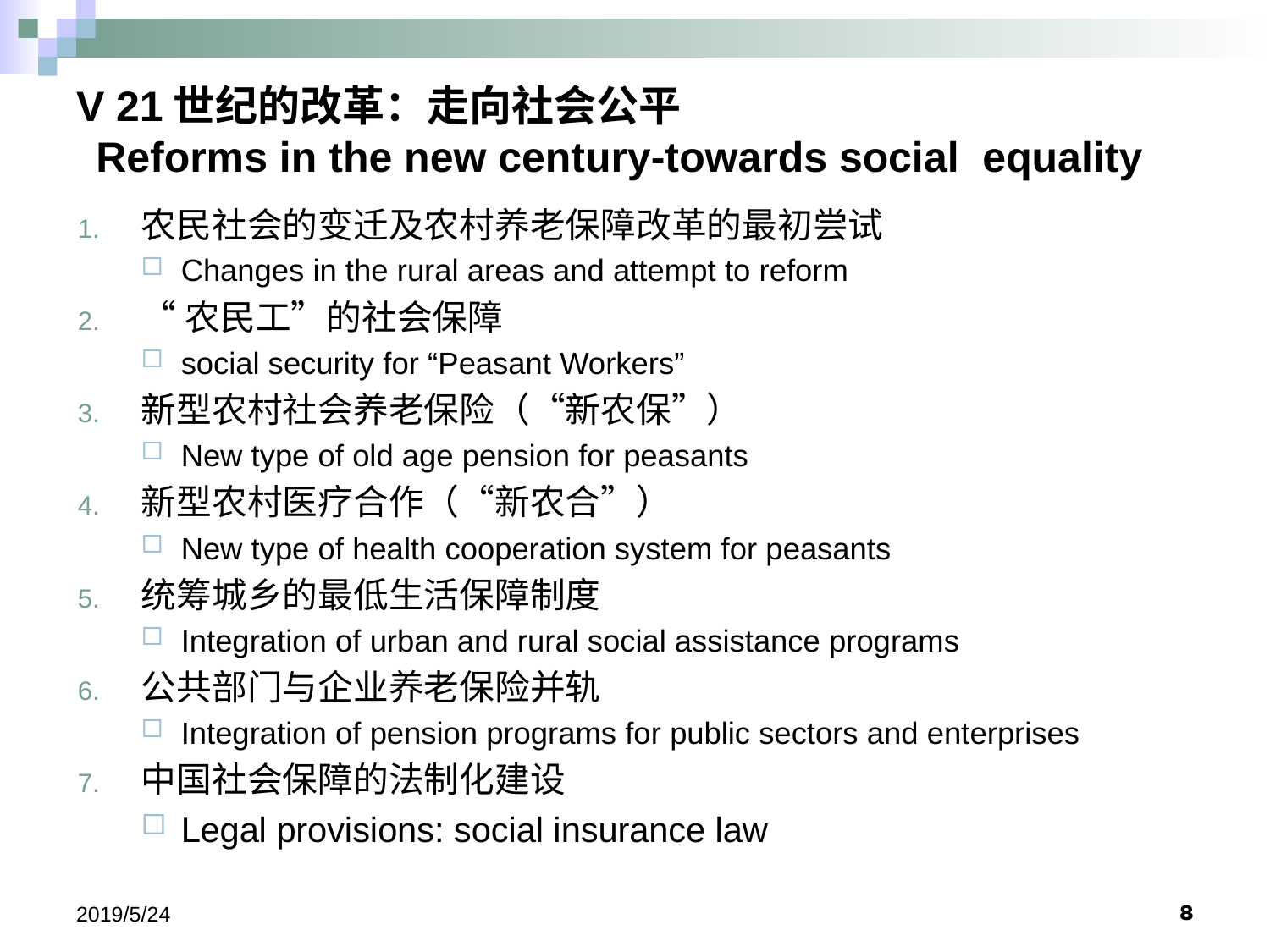

# V 21世纪的改革：走向社会公平 Reforms in the new century-towards social  equality
农民社会的变迁及农村养老保障改革的最初尝试
Changes in the rural areas and attempt to reform
“农民工”的社会保障
social security for “Peasant Workers”
新型农村社会养老保险（“新农保”）
New type of old age pension for peasants
新型农村医疗合作（“新农合”）
New type of health cooperation system for peasants
统筹城乡的最低生活保障制度
Integration of urban and rural social assistance programs
公共部门与企业养老保险并轨
Integration of pension programs for public sectors and enterprises
中国社会保障的法制化建设
Legal provisions: social insurance law

2019/5/24
8